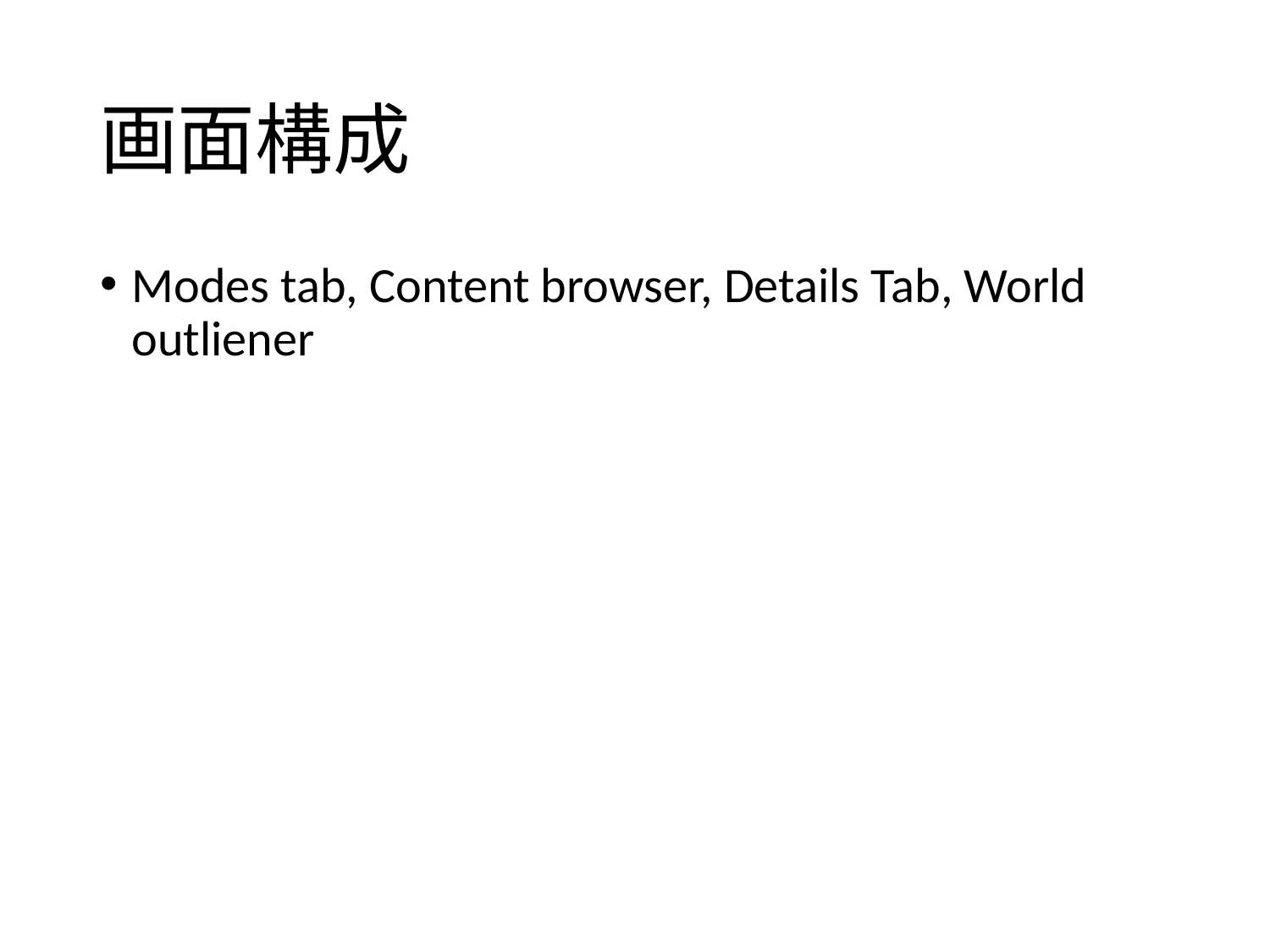

# 画面構成
Modes tab, Content browser, Details Tab, World outliener